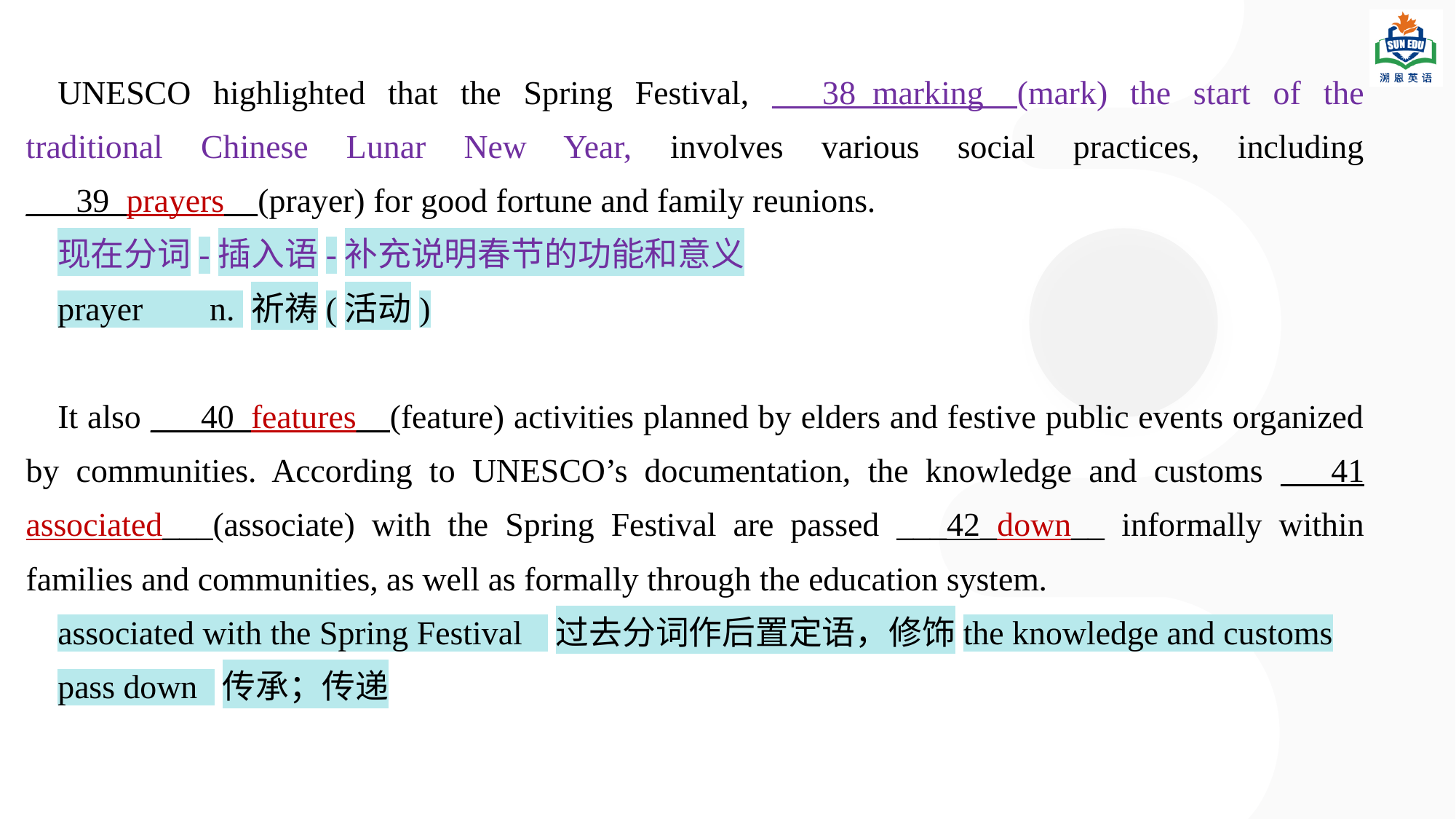

UNESCO highlighted that the Spring Festival, ___38_marking__(mark) the start of the traditional Chinese Lunar New Year, involves various social practices, including ___39_prayers__(prayer) for good fortune and family reunions.
现在分词-插入语-补充说明春节的功能和意义
prayer        n. 祈祷(活动)

It also ___40_features__(feature) activities planned by elders and festive public events organized by communities. According to UNESCO’s documentation, the knowledge and customs ___41 associated___(associate) with the Spring Festival are passed ___42_down__ informally within families and communities, as well as formally through the education system.
associated with the Spring Festival   过去分词作后置定语，修饰the knowledge and customs
pass down  传承；传递